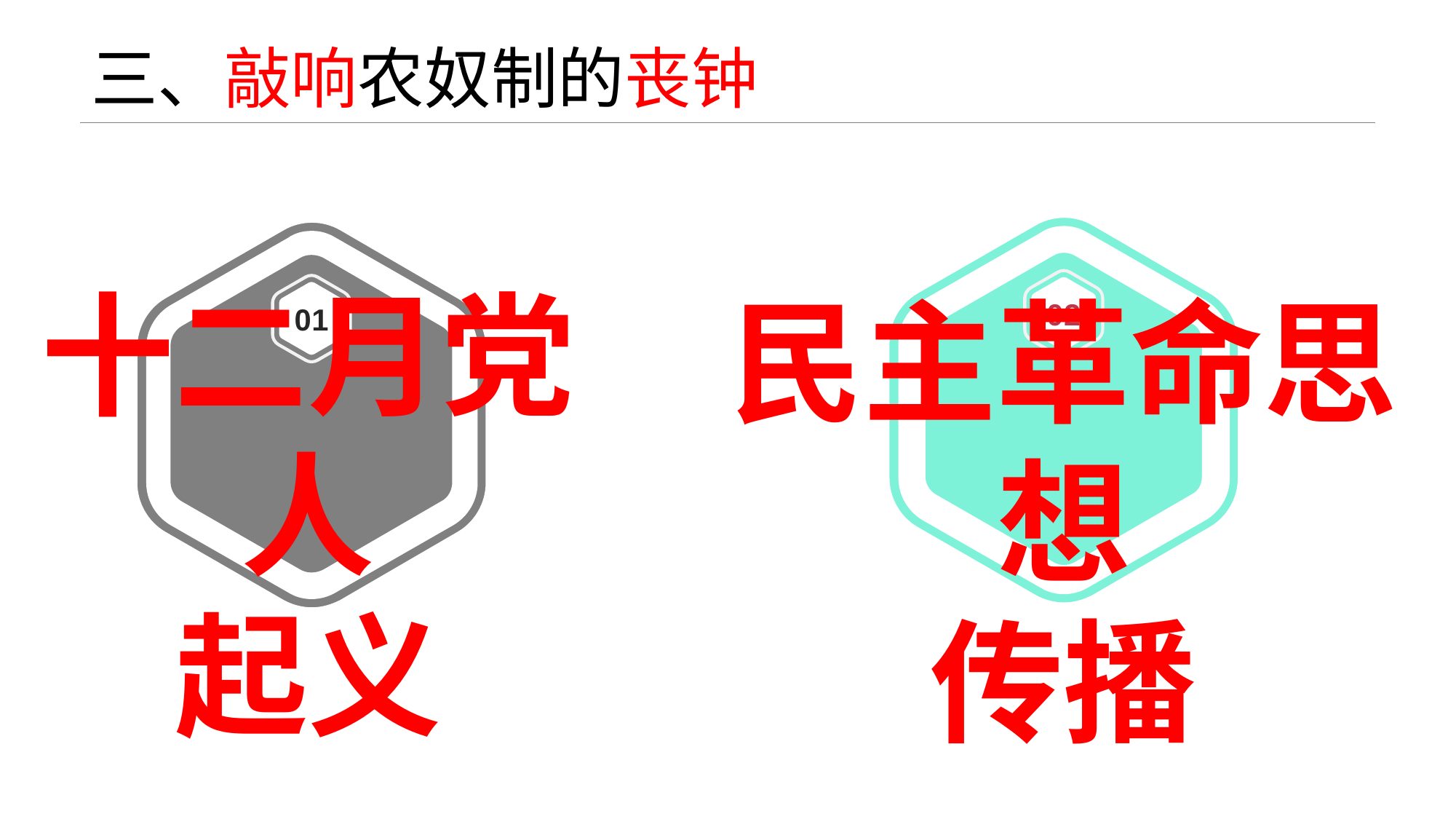

# 三、敲响农奴制的丧钟

0 2
民主革命思想
传播

0 1
十二月党人
起义